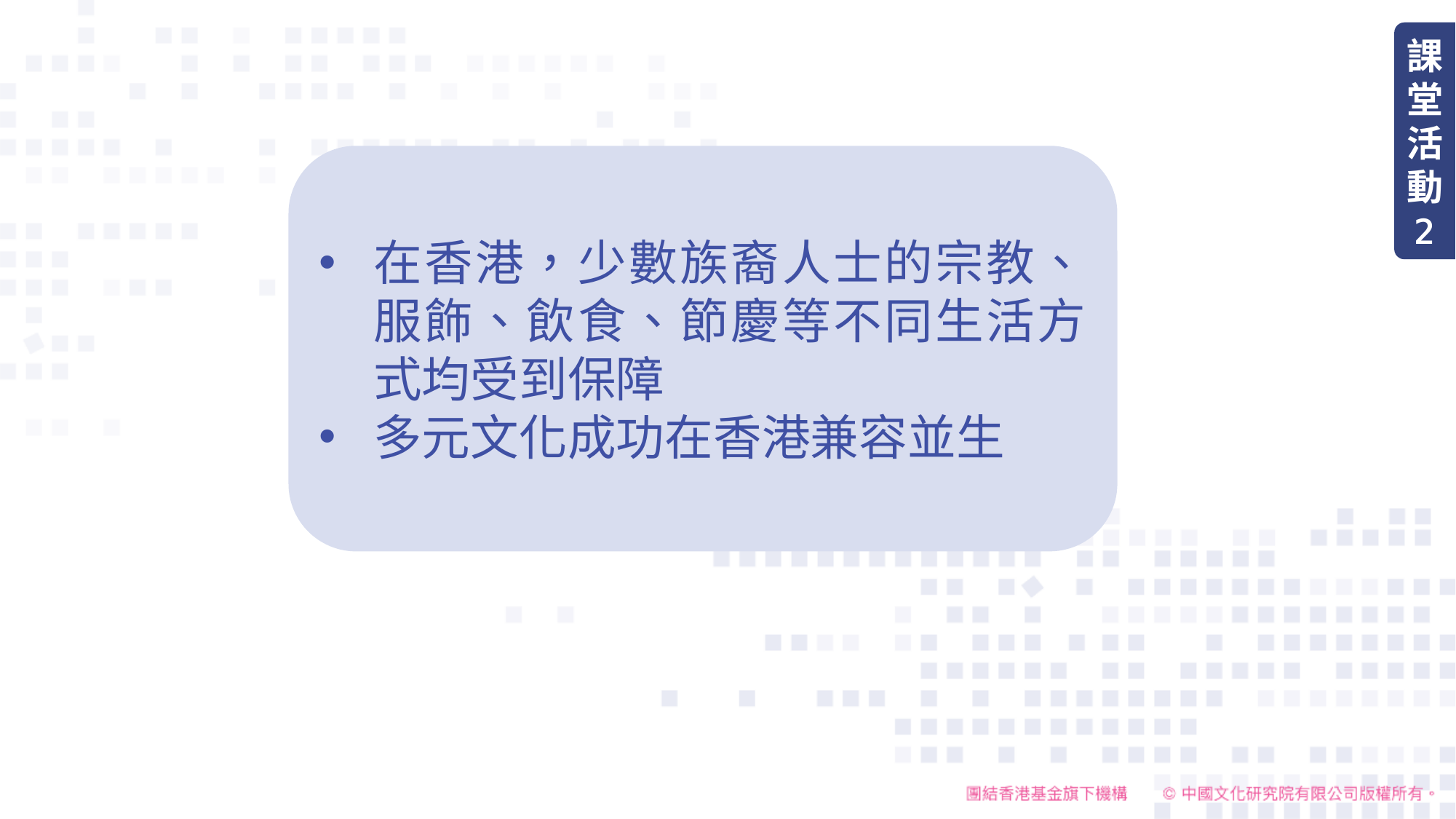

課堂活動
2

在香港，少數族裔人士的宗教、服飾、飲食、節慶等不同生活方式均受到保障
多元文化成功在香港兼容並生